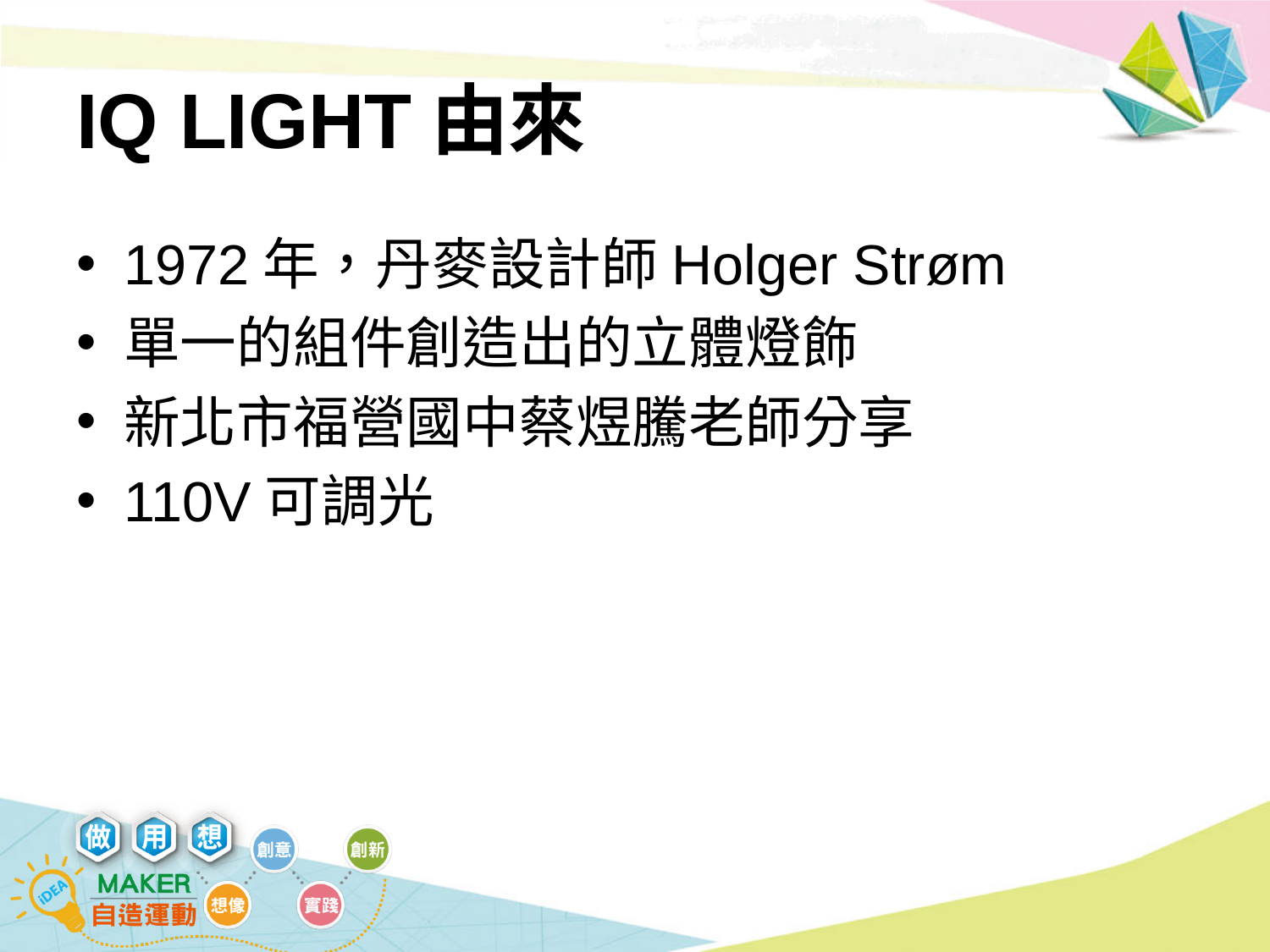

# IQ LIGHT由來
1972年，丹麥設計師Holger Strøm
單一的組件創造出的立體燈飾
新北市福營國中蔡煜騰老師分享
110V可調光